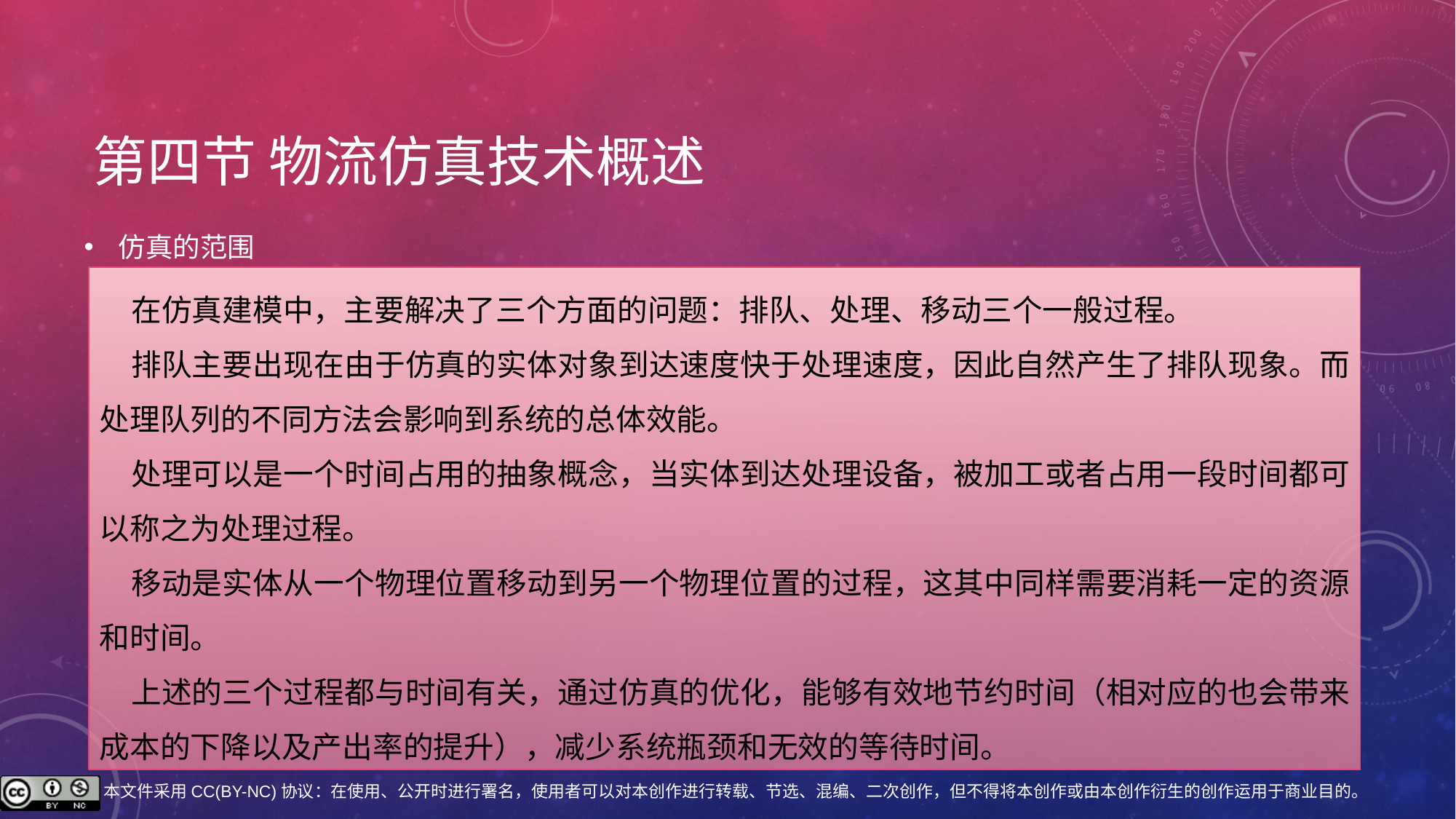

# 第四节 物流仿真技术概述
仿真的范围
在仿真建模中，主要解决了三个方面的问题：排队、处理、移动三个一般过程。
排队主要出现在由于仿真的实体对象到达速度快于处理速度，因此自然产生了排队现象。而处理队列的不同方法会影响到系统的总体效能。
处理可以是一个时间占用的抽象概念，当实体到达处理设备，被加工或者占用一段时间都可以称之为处理过程。
移动是实体从一个物理位置移动到另一个物理位置的过程，这其中同样需要消耗一定的资源和时间。
上述的三个过程都与时间有关，通过仿真的优化，能够有效地节约时间（相对应的也会带来成本的下降以及产出率的提升），减少系统瓶颈和无效的等待时间。